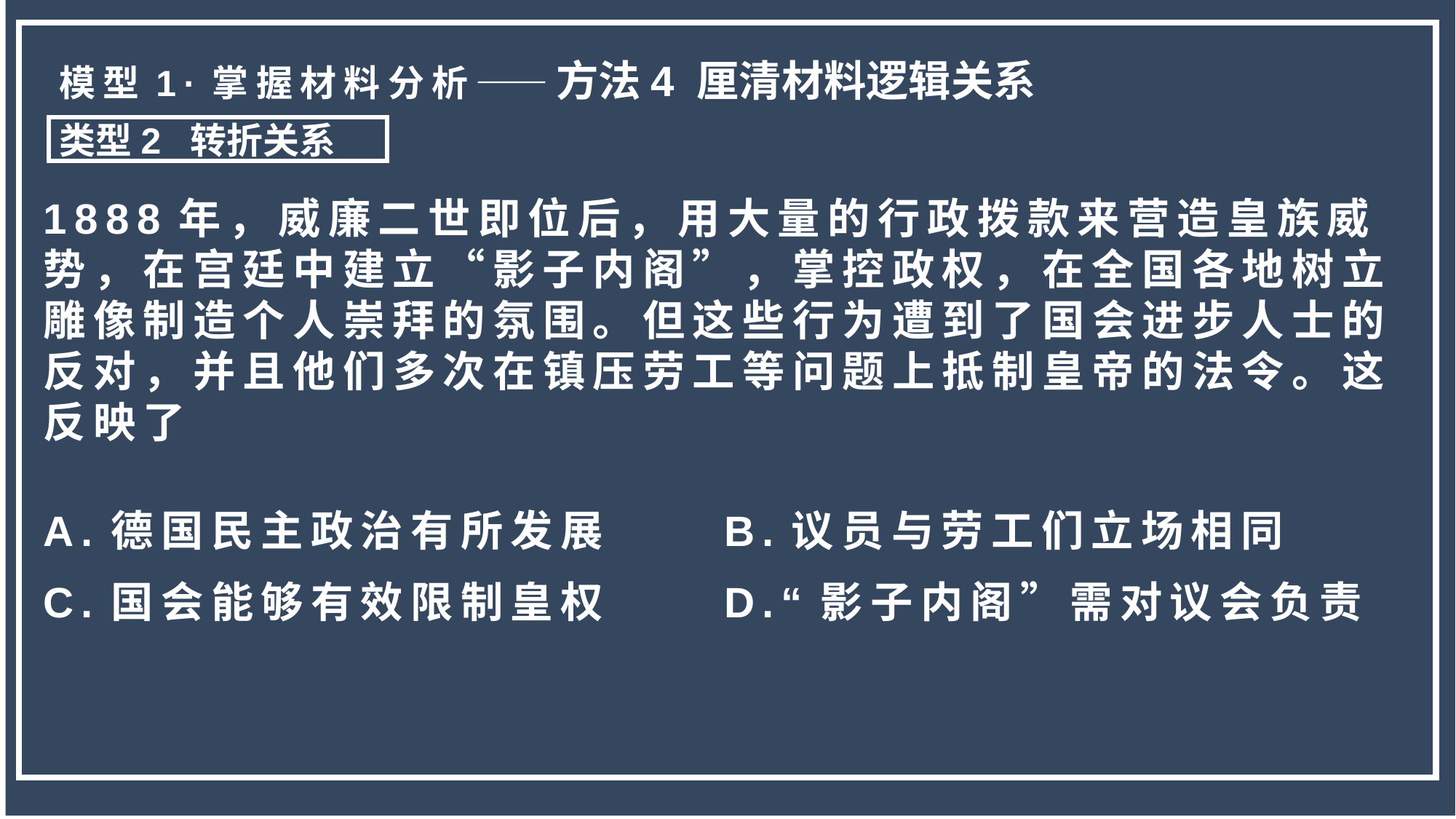

模型1·掌握材料分析——方法4 厘清材料逻辑关系
类型2  转折关系
1888年，威廉二世即位后，用大量的行政拨款来营造皇族威势，在宫廷中建立“影子内阁”，掌控政权，在全国各地树立雕像制造个人崇拜的氛围。但这些行为遭到了国会进步人士的反对，并且他们多次在镇压劳工等问题上抵制皇帝的法令。这反映了
A.德国民主政治有所发展      B.议员与劳工们立场相同
C.国会能够有效限制皇权      D.“影子内阁”需对议会负责